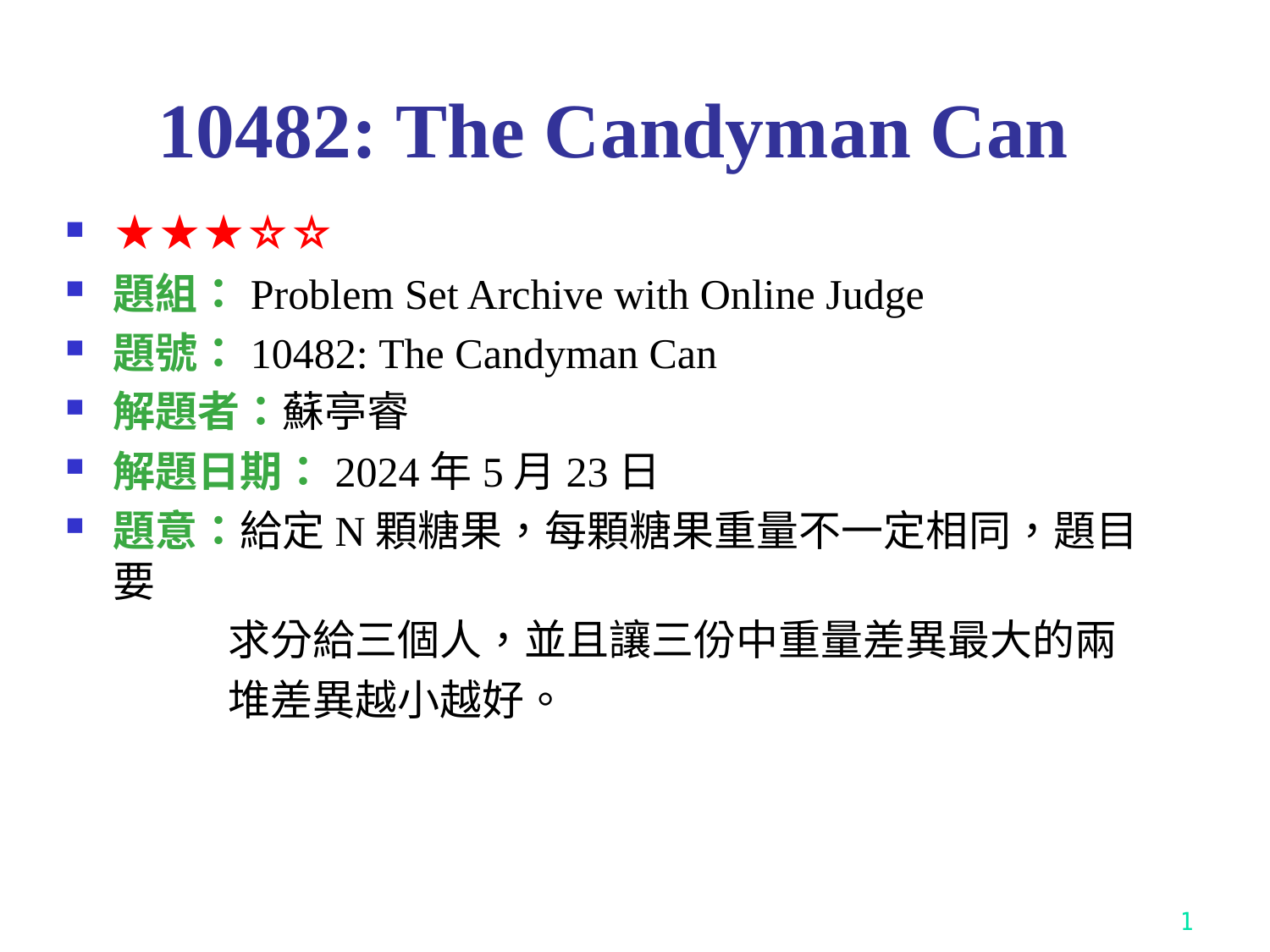

# 10482: The Candyman Can
★★★☆☆
題組：Problem Set Archive with Online Judge
題號：10482: The Candyman Can
解題者：蘇亭睿
解題日期：2024年5月23日
題意：給定N顆糖果，每顆糖果重量不一定相同，題目要
                求分給三個人，並且讓三份中重量差異最大的兩
                堆差異越小越好。

1